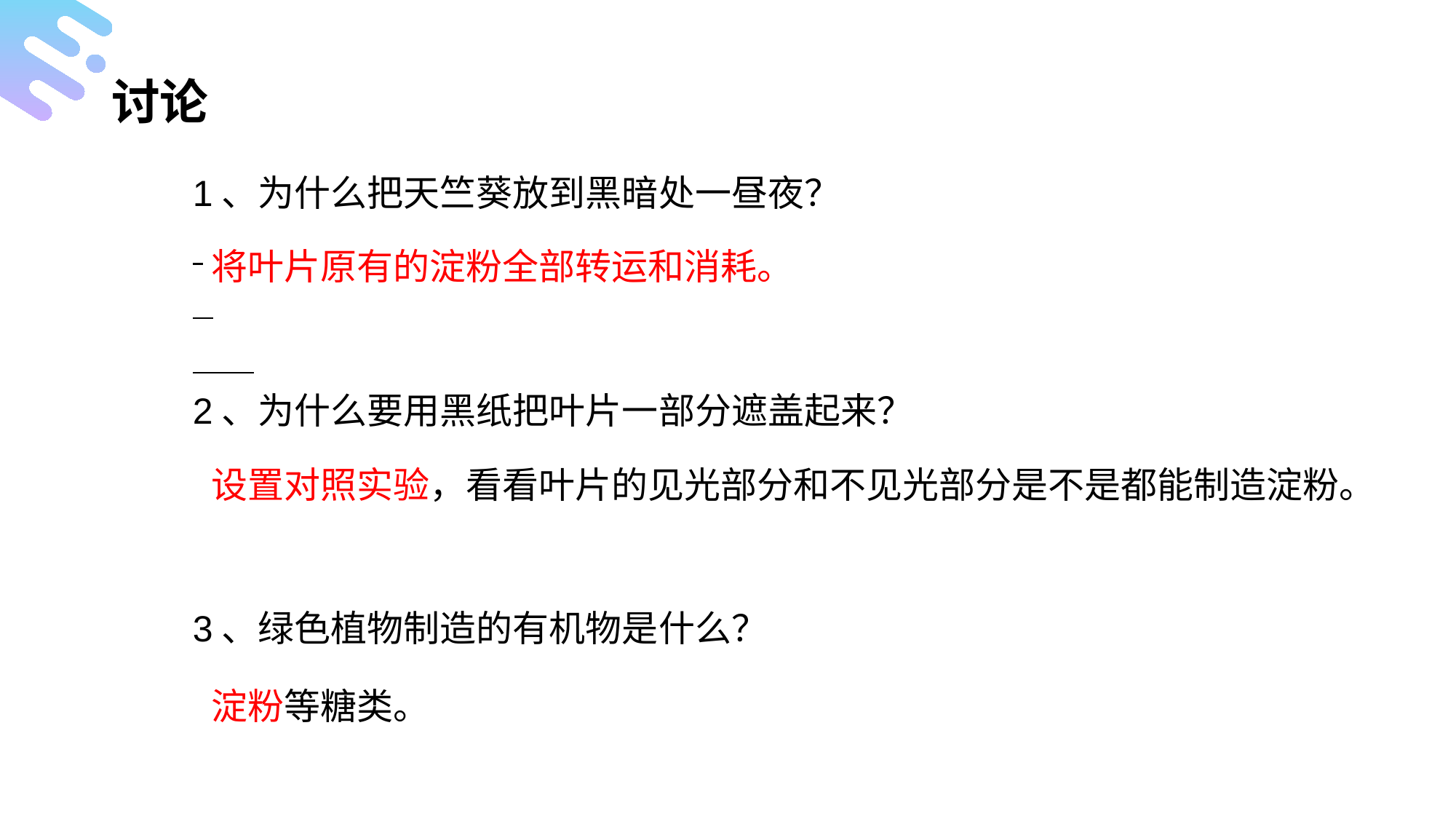

讨论
1、为什么把天竺葵放到黑暗处一昼夜？

2、为什么要用黑纸把叶片一部分遮盖起来？

3、绿色植物制造的有机物是什么？
将叶片原有的淀粉全部转运和消耗。
设置对照实验，看看叶片的见光部分和不见光部分是不是都能制造淀粉。
淀粉等糖类。